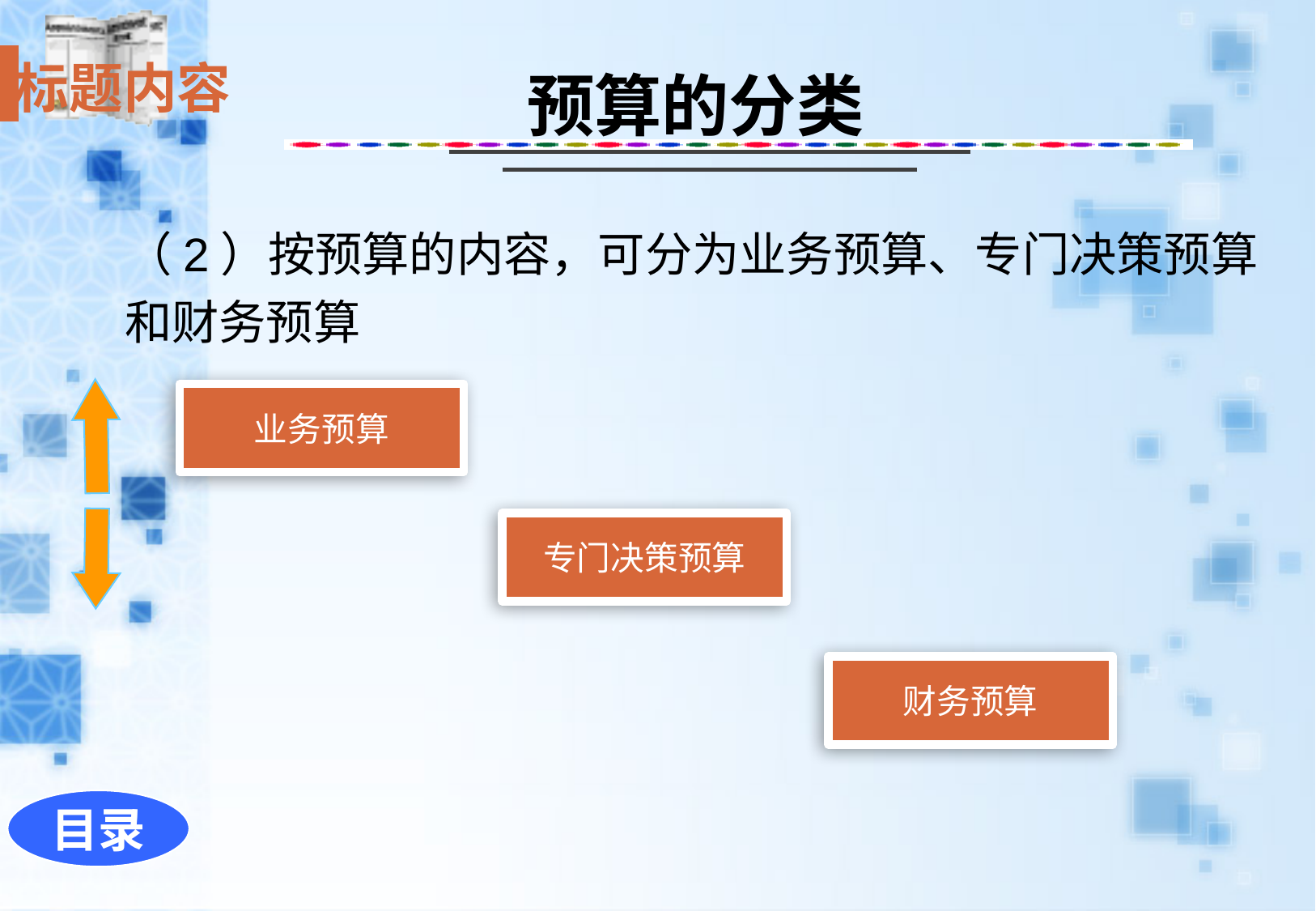

预算的分类
（2）按预算的内容，可分为业务预算、专门决策预算
和财务预算
业务预算
专门决策预算
财务预算